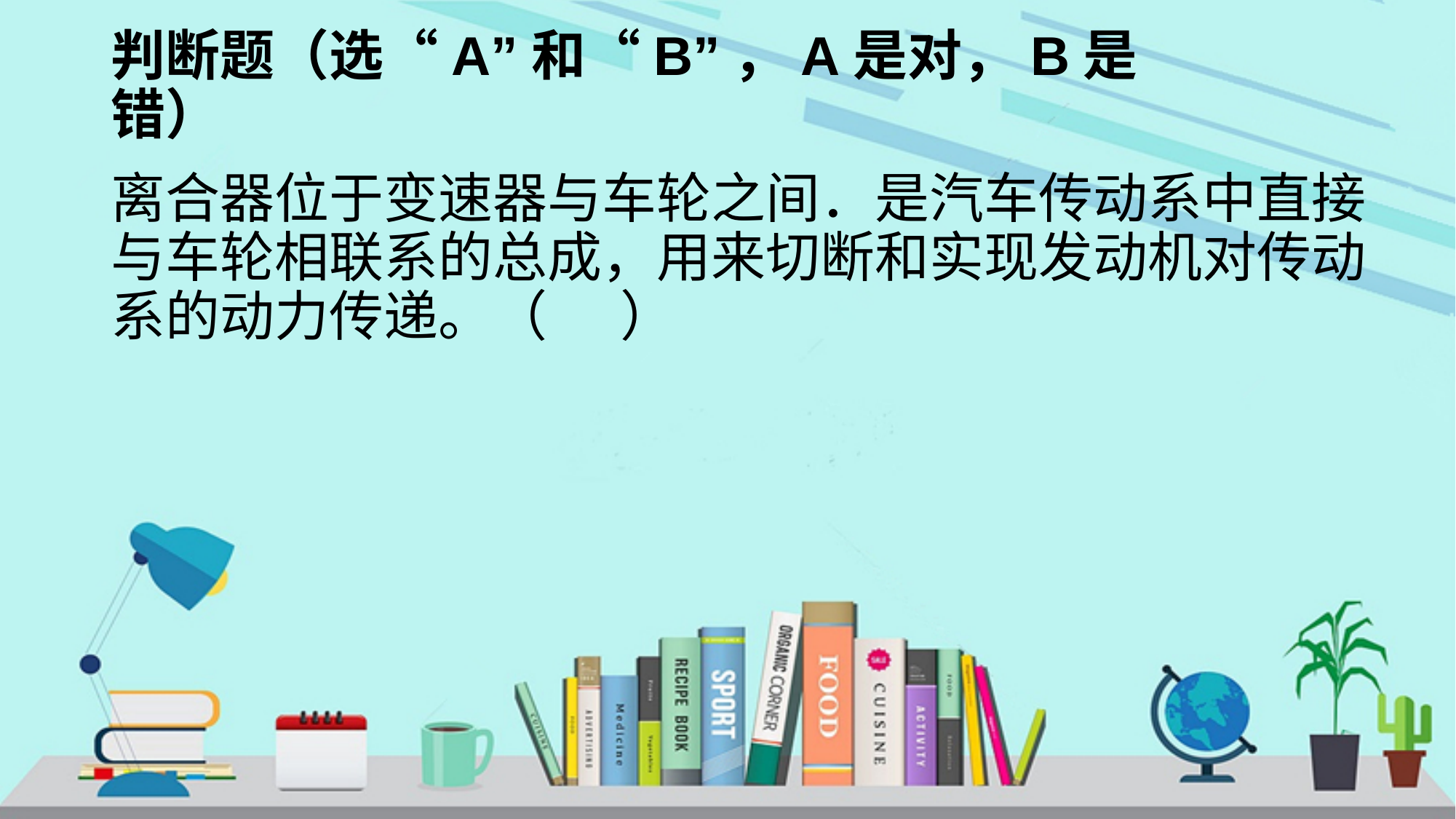

# 判断题（选“A”和“B”，A是对，B是错）
离合器位于变速器与车轮之间．是汽车传动系中直接与车轮相联系的总成，用来切断和实现发动机对传动系的动力传递。（      ）